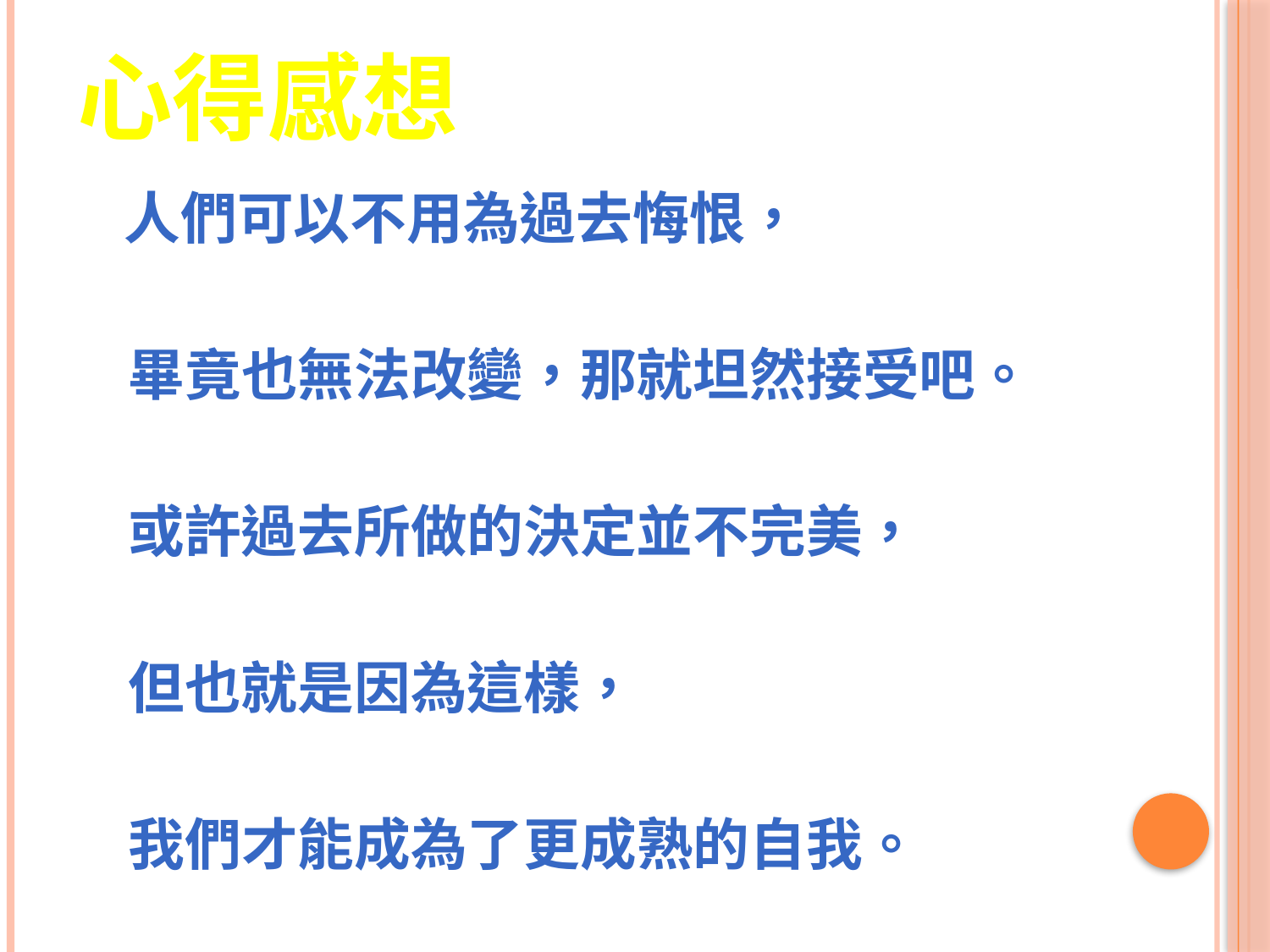

# 心得感想
    人們可以不用為過去悔恨，

   畢竟也無法改變，那就坦然接受吧。

   或許過去所做的決定並不完美，

   但也就是因為這樣，

   我們才能成為了更成熟的自我。